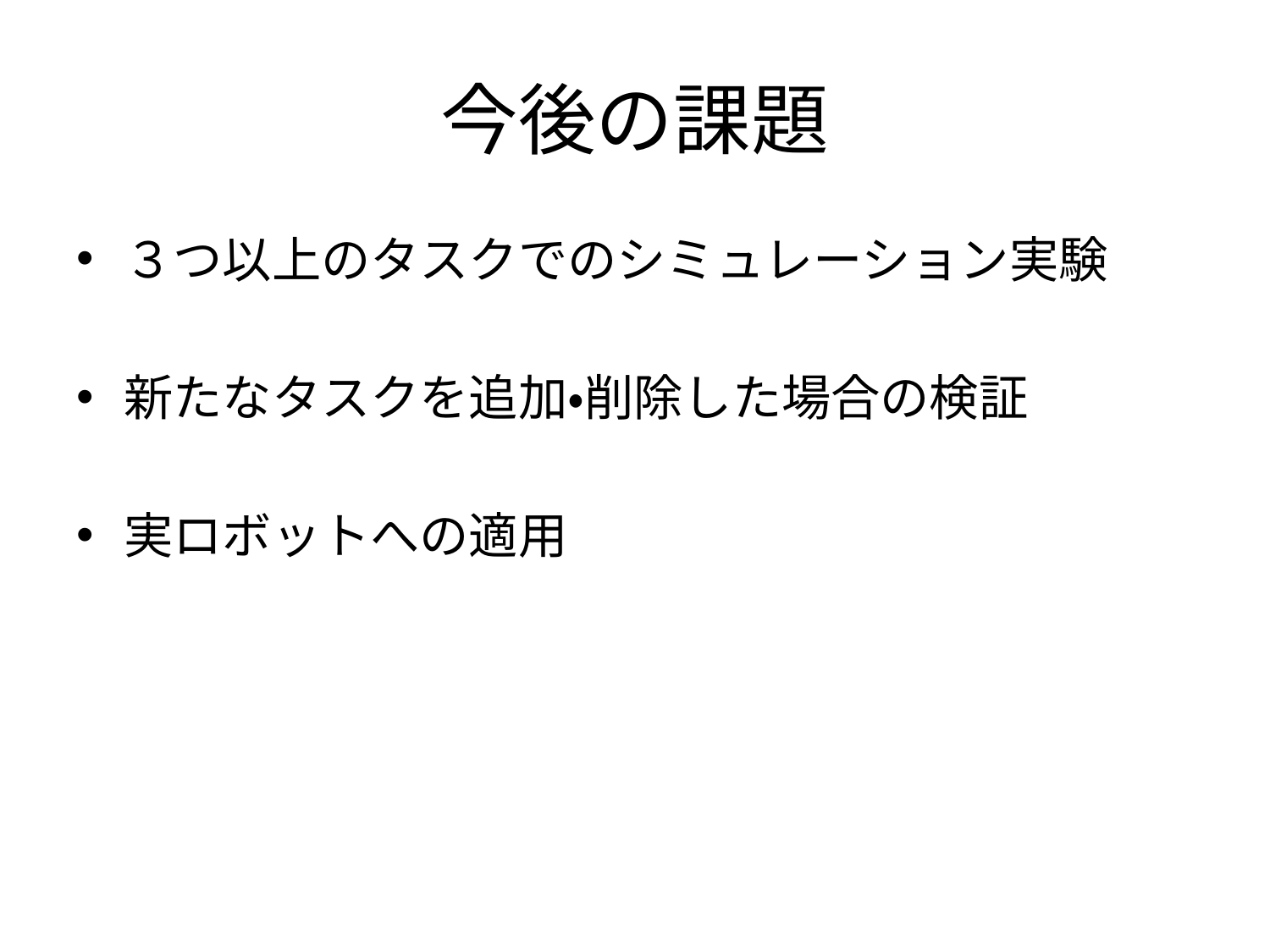

# 今後の課題
３つ以上のタスクでのシミュレーション実験

新たなタスクを追加・削除した場合の検証

実ロボットへの適用